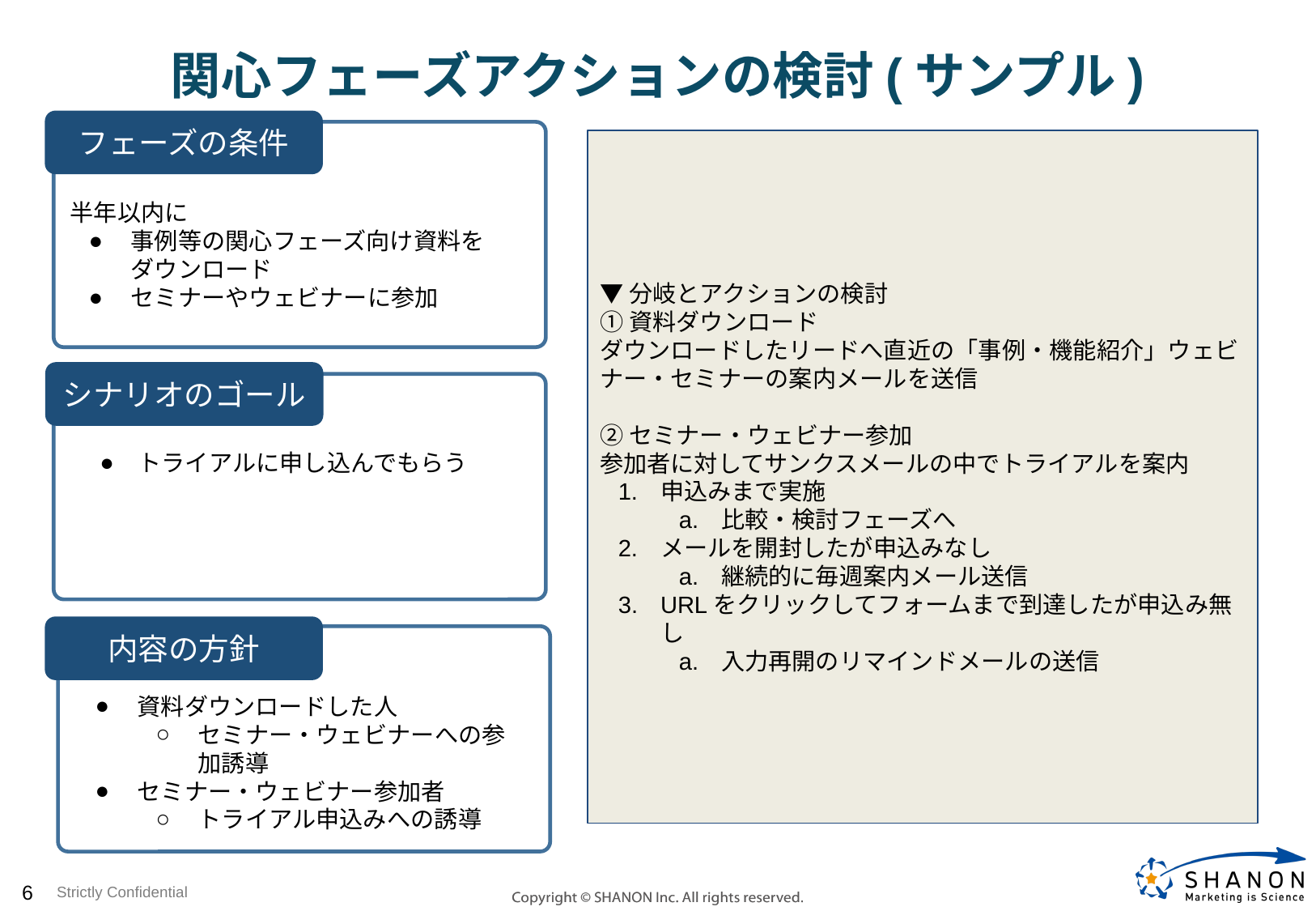

関心フェーズアクションの検討(サンプル)
フェーズの条件

▼分岐とアクションの検討
①資料ダウンロード
ダウンロードしたリードへ直近の「事例・機能紹介」ウェビナー・セミナーの案内メールを送信

②セミナー・ウェビナー参加
参加者に対してサンクスメールの中でトライアルを案内
申込みまで実施
比較・検討フェーズへ
メールを開封したが申込みなし
継続的に毎週案内メール送信
URLをクリックしてフォームまで到達したが申込み無し
入力再開のリマインドメールの送信
半年以内に
事例等の関心フェーズ向け資料をダウンロード
セミナーやウェビナーに参加
シナリオのゴール

トライアルに申し込んでもらう
内容の方針

資料ダウンロードした人
セミナー・ウェビナーへの参加誘導
セミナー・ウェビナー参加者
トライアル申込みへの誘導
6